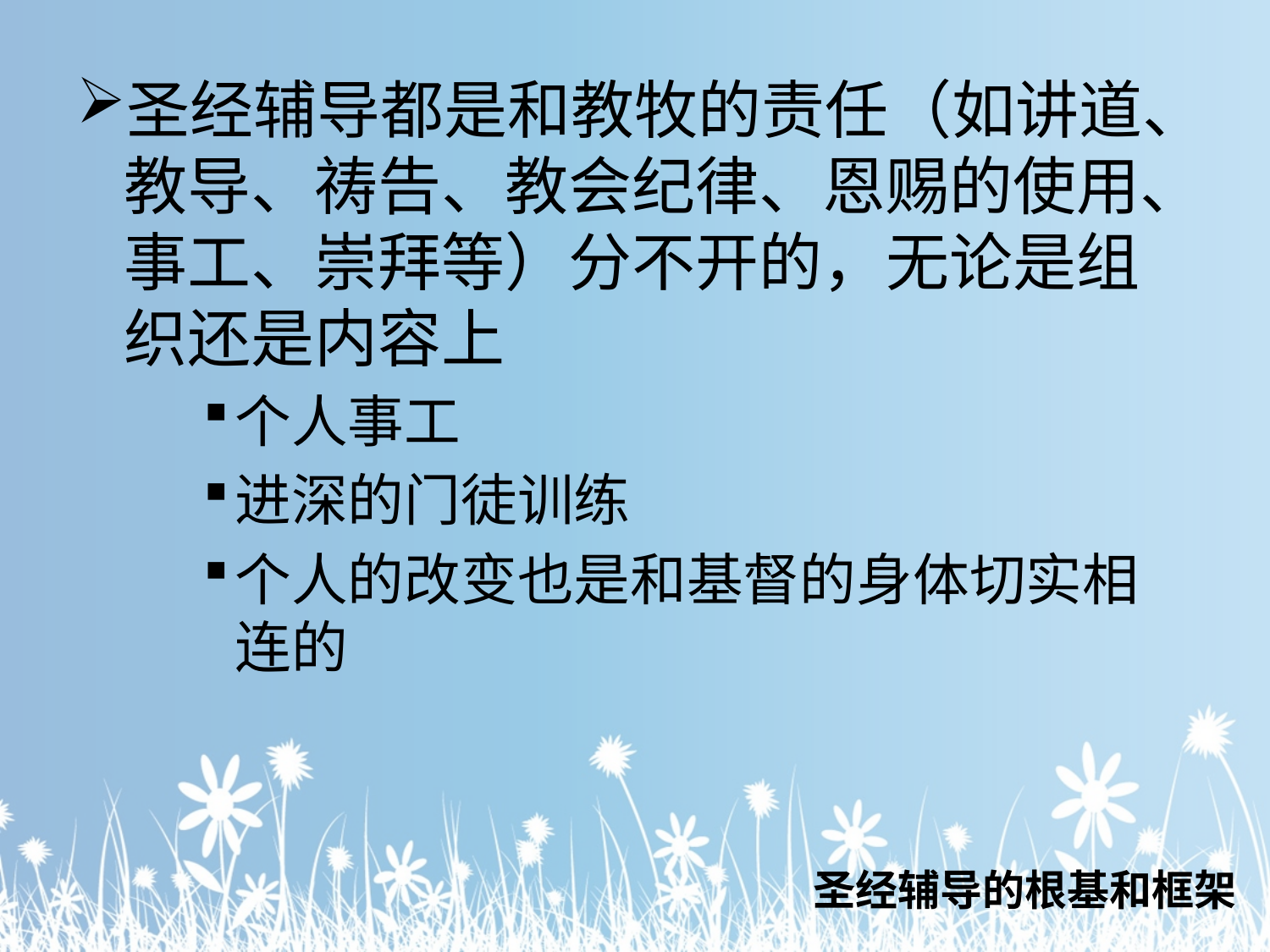

圣经辅导都是和教牧的责任（如讲道、教导、祷告、教会纪律、恩赐的使用、事工、崇拜等）分不开的，无论是组织还是内容上
个人事工
进深的门徒训练
个人的改变也是和基督的身体切实相连的

圣经辅导的根基和框架